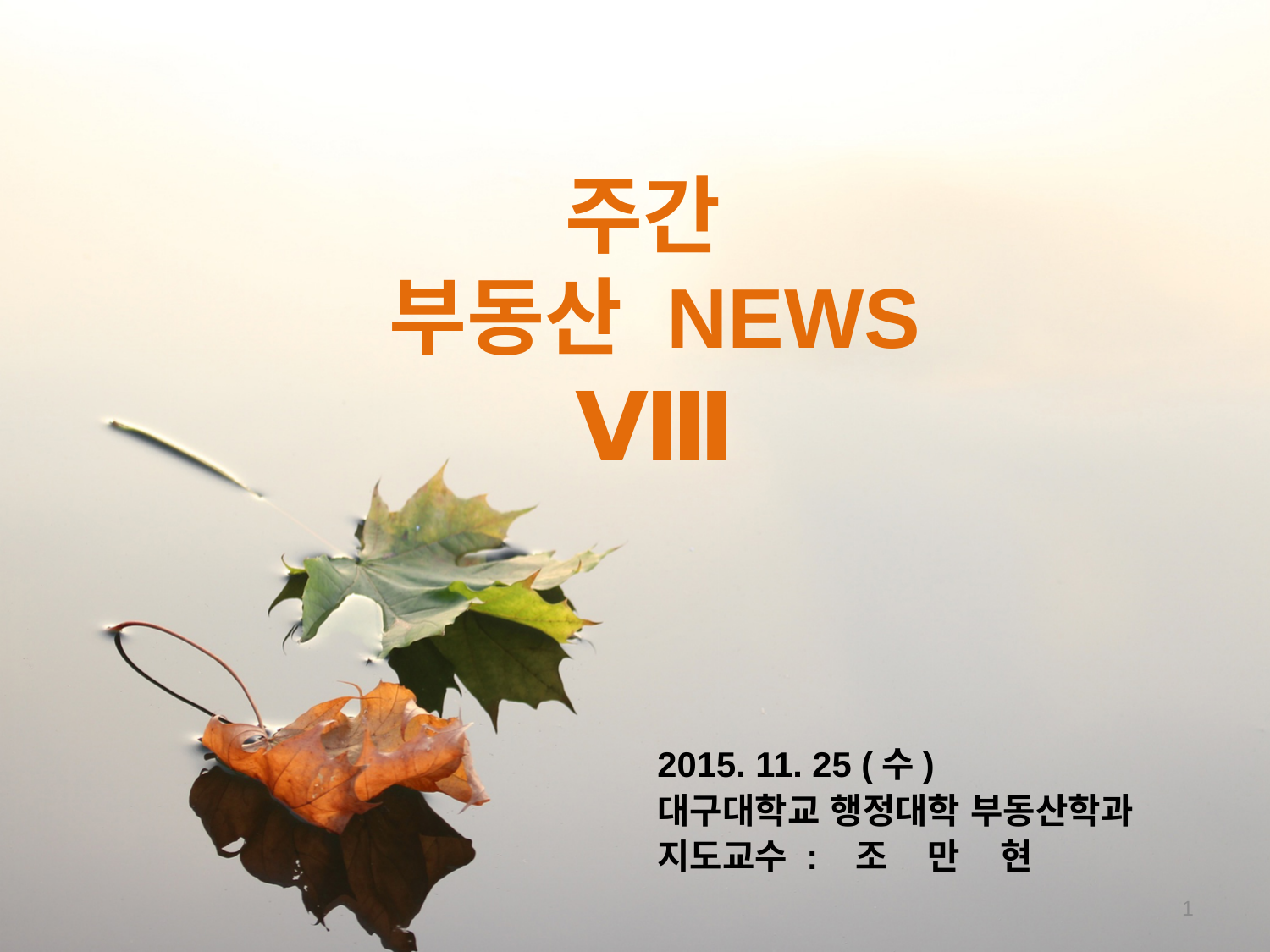

주간
부동산 NEWS Ⅷ
2015. 11. 25 (수)
대구대학교 행정대학 부동산학과
지도교수 :   조    만    현
1